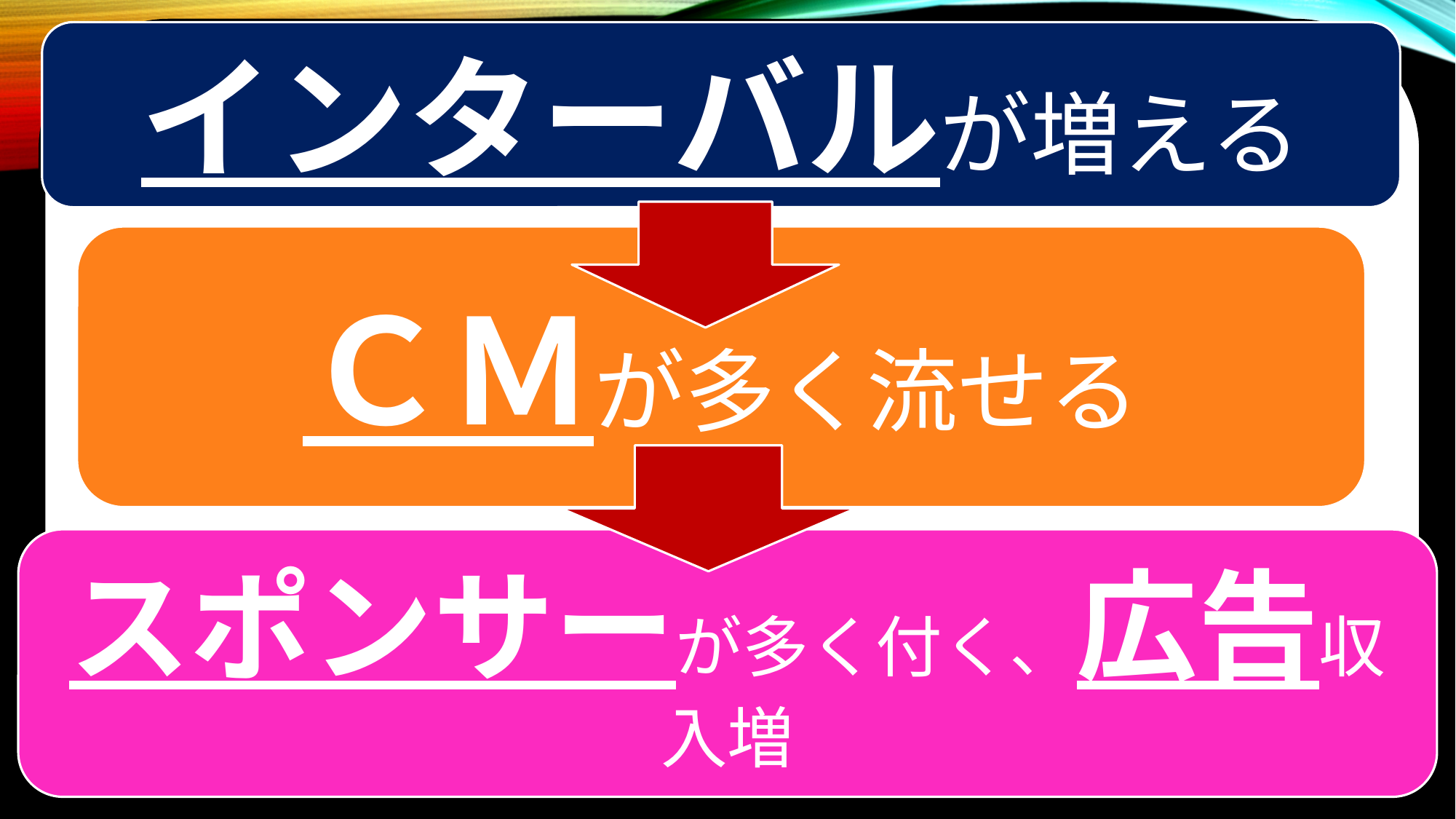

八村塁選手の画像
インターバルが増える

ＣＭが多く流せる

スポンサーが多く付く、広告収入増